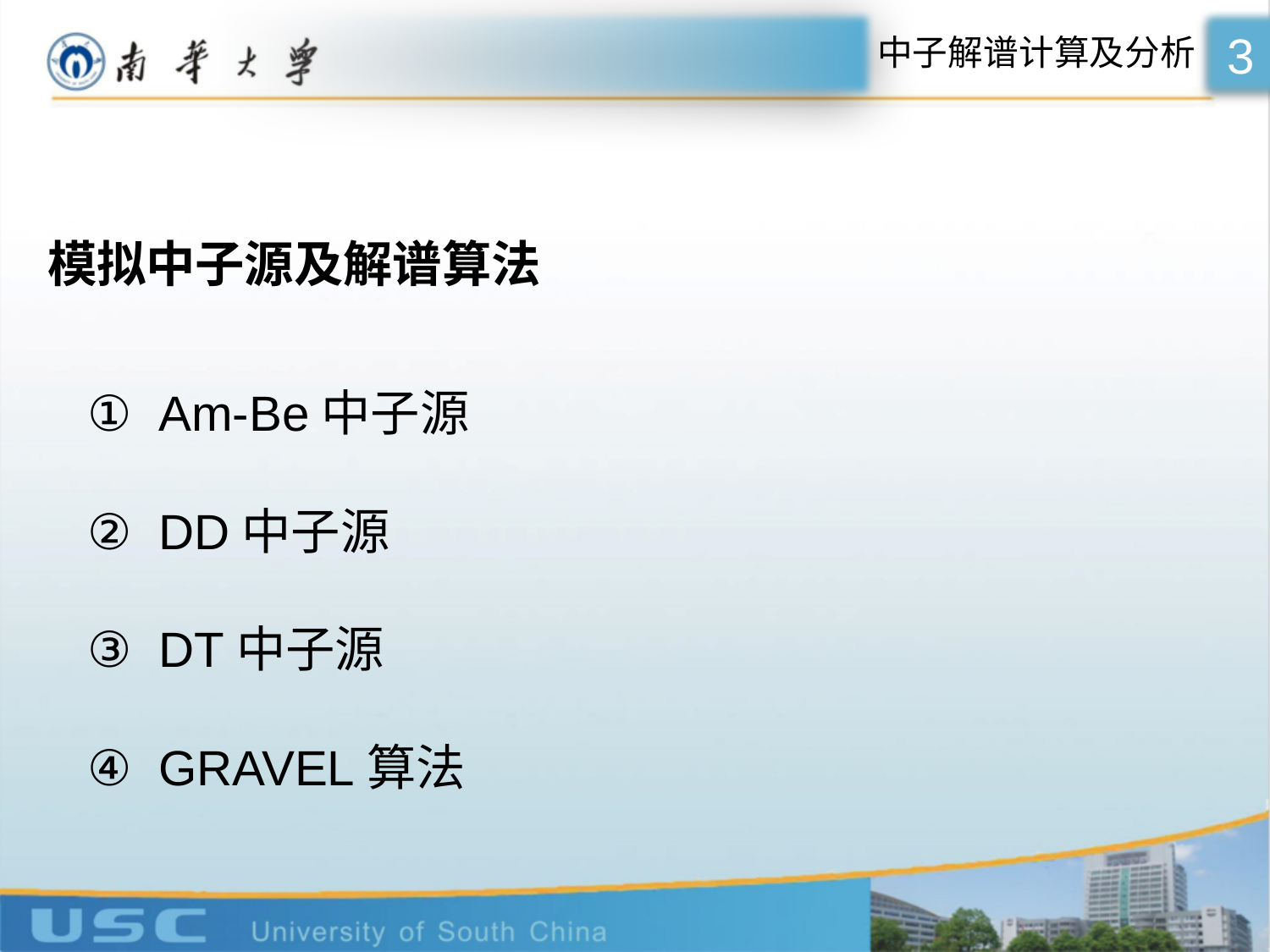

3
中子解谱计算及分析
模拟中子源及解谱算法
Am-Be中子源
DD中子源
DT中子源
GRAVEL算法